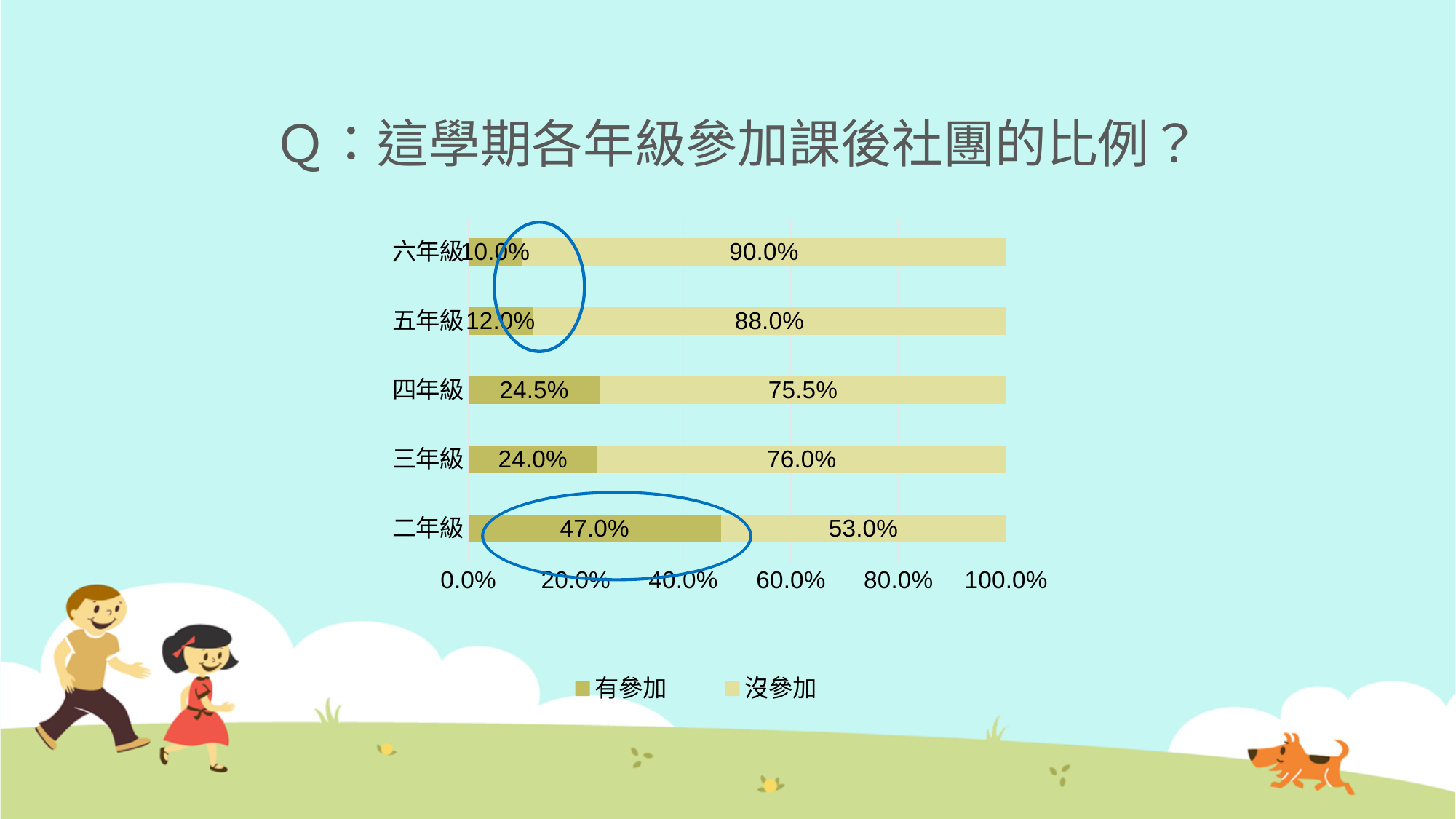

# Ｑ：這學期各年級參加課後社團的比例？

### Chart

| Category | 有參加 | 沒參加 |
|---|---|---|
| 二年級 | 0.4700000000000001 | 0.53 |
| 三年級 | 0.2400000000000001 | 0.7600000000000005 |
| 四年級 | 0.2450000000000001 | 0.7550000000000004 |
| 五年級 | 0.12000000000000002 | 0.88 |
| 六年級 | 0.1 | 0.9 |